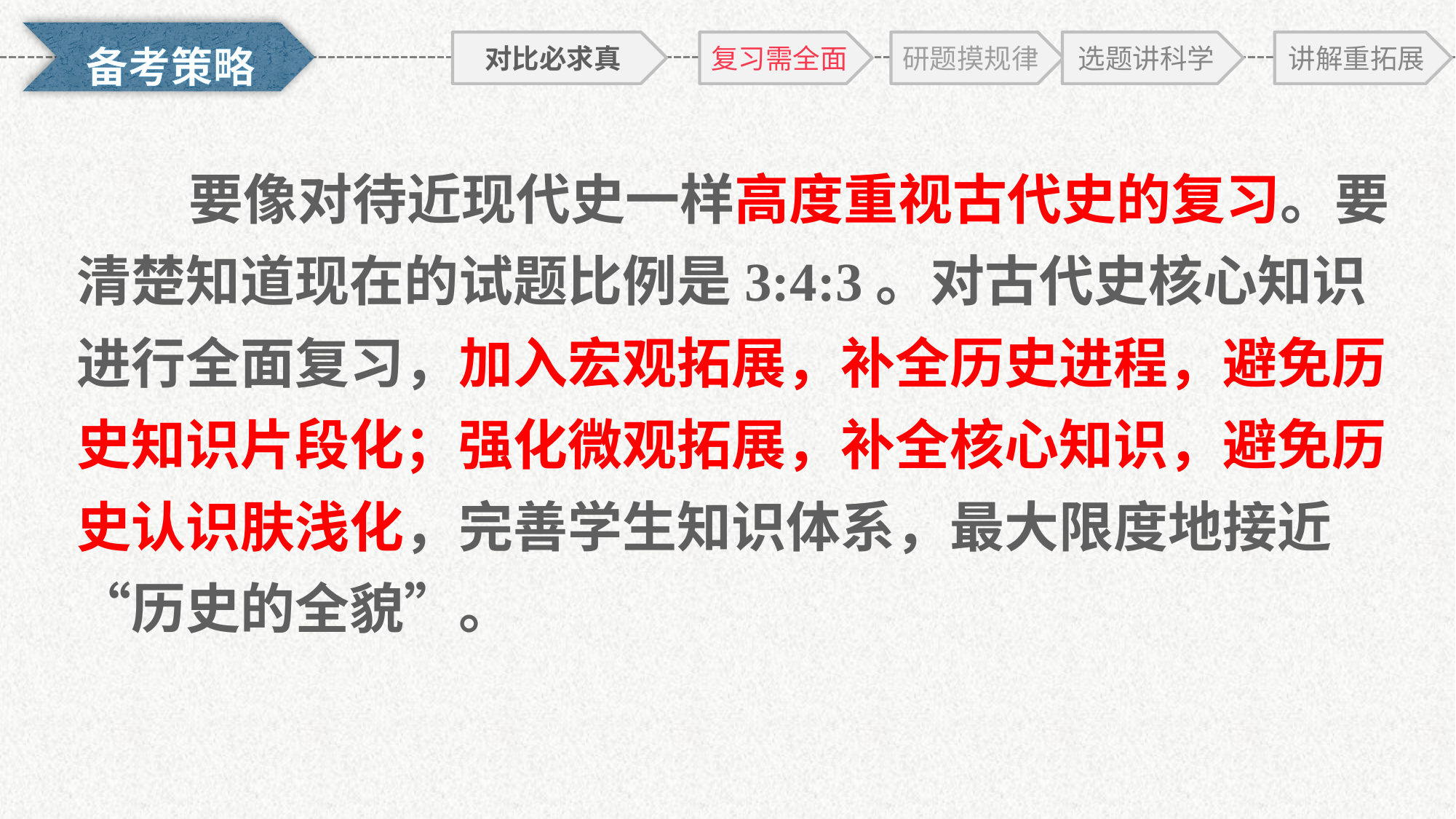

对比必求真
复习需全面
研题摸规律
选题讲科学
讲解重拓展
        要像对待近现代史一样高度重视古代史的复习。要清楚知道现在的试题比例是3:4:3。对古代史核心知识进行全面复习，加入宏观拓展，补全历史进程，避免历史知识片段化；强化微观拓展，补全核心知识，避免历史认识肤浅化，完善学生知识体系，最大限度地接近“历史的全貌”。